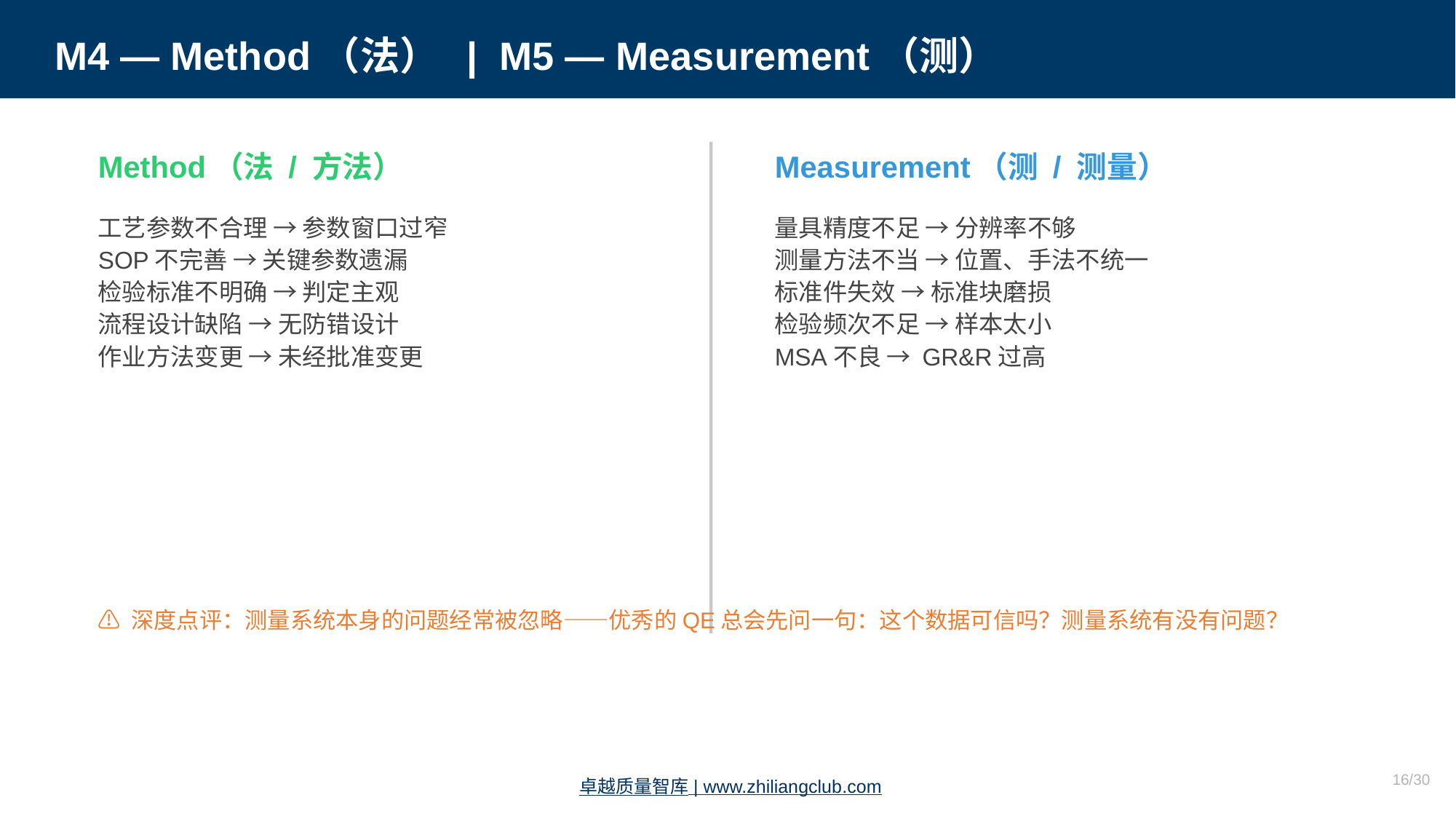

M4 — Method（法）  |  M5 — Measurement（测）
Method（法 / 方法）

Measurement（测 / 测量）
工艺参数不合理 → 参数窗口过窄
SOP不完善 → 关键参数遗漏
检验标准不明确 → 判定主观
流程设计缺陷 → 无防错设计
作业方法变更 → 未经批准变更
量具精度不足 → 分辨率不够
测量方法不当 → 位置、手法不统一
标准件失效 → 标准块磨损
检验频次不足 → 样本太小
MSA不良 → GR&R过高
⚠ 深度点评：测量系统本身的问题经常被忽略——优秀的QE总会先问一句：这个数据可信吗？测量系统有没有问题？
16/30